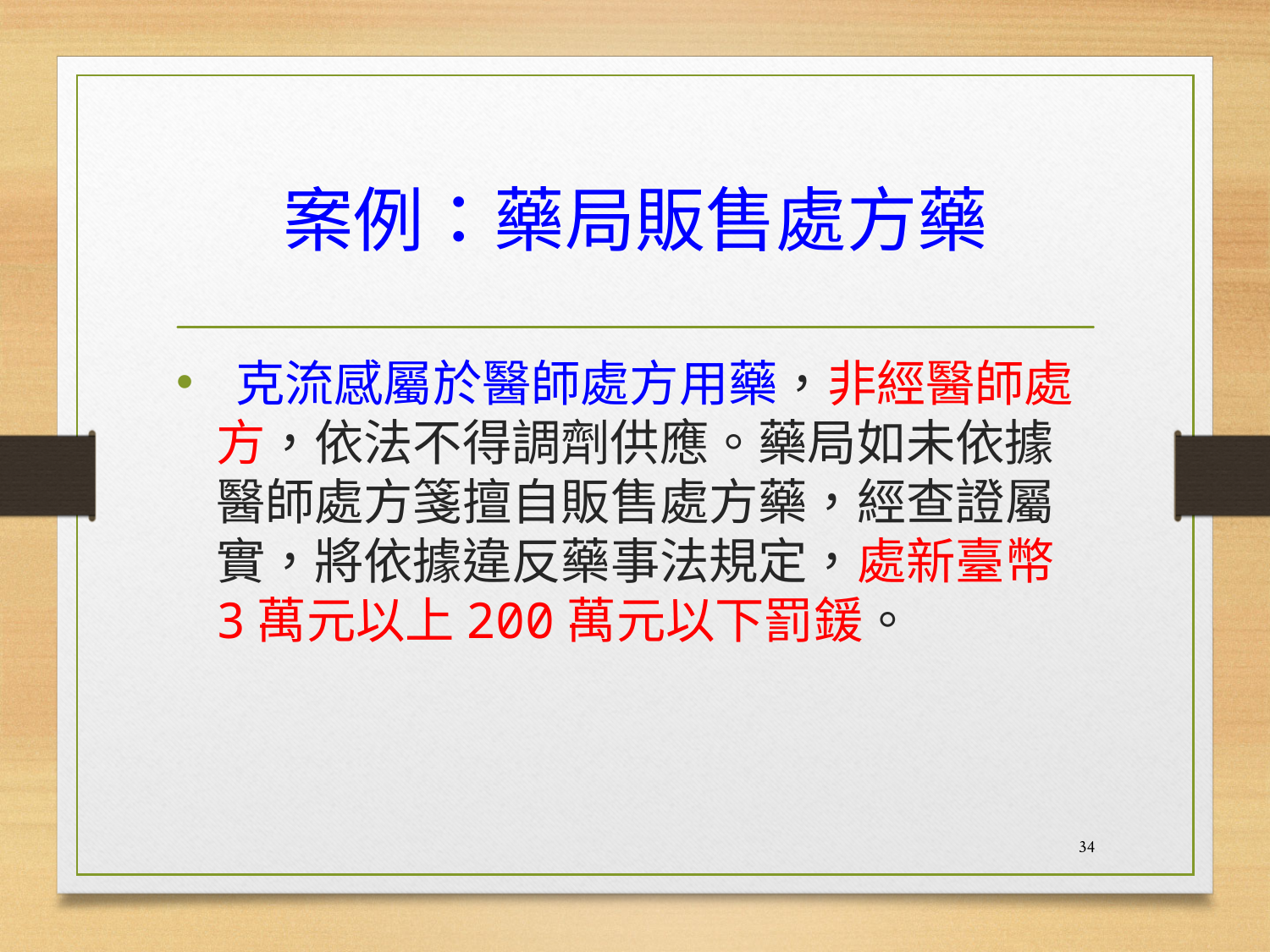

# 案例：藥局販售處方藥
 克流感屬於醫師處方用藥，非經醫師處方，依法不得調劑供應。藥局如未依據醫師處方箋擅自販售處方藥，經查證屬實，將依據違反藥事法規定，處新臺幣3萬元以上200萬元以下罰鍰。
34